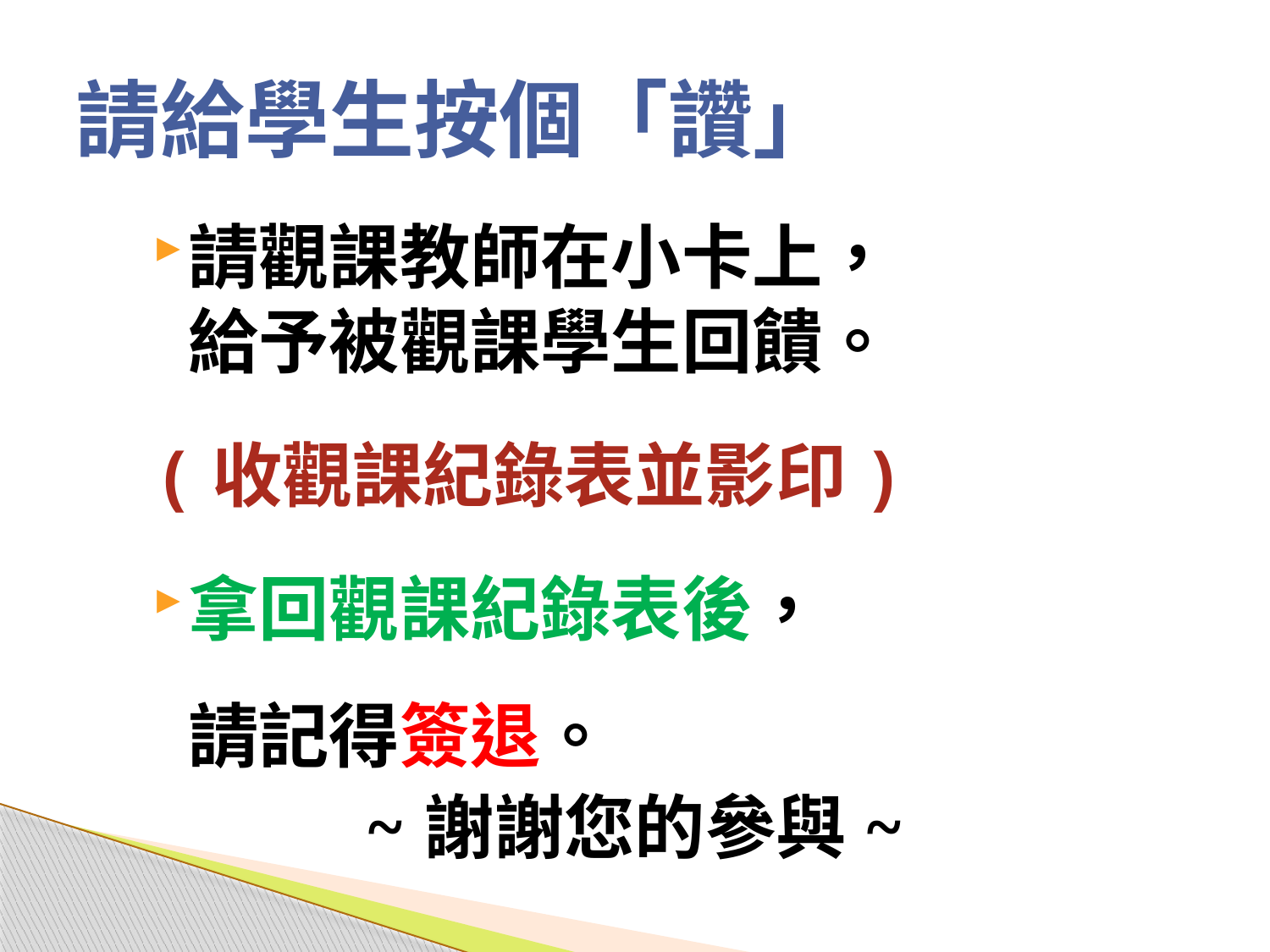

# 請給學生按個「讚」
請觀課教師在小卡上，
給予被觀課學生回饋。
(收觀課紀錄表並影印)
拿回觀課紀錄表後，
請記得簽退。
~謝謝您的參與~